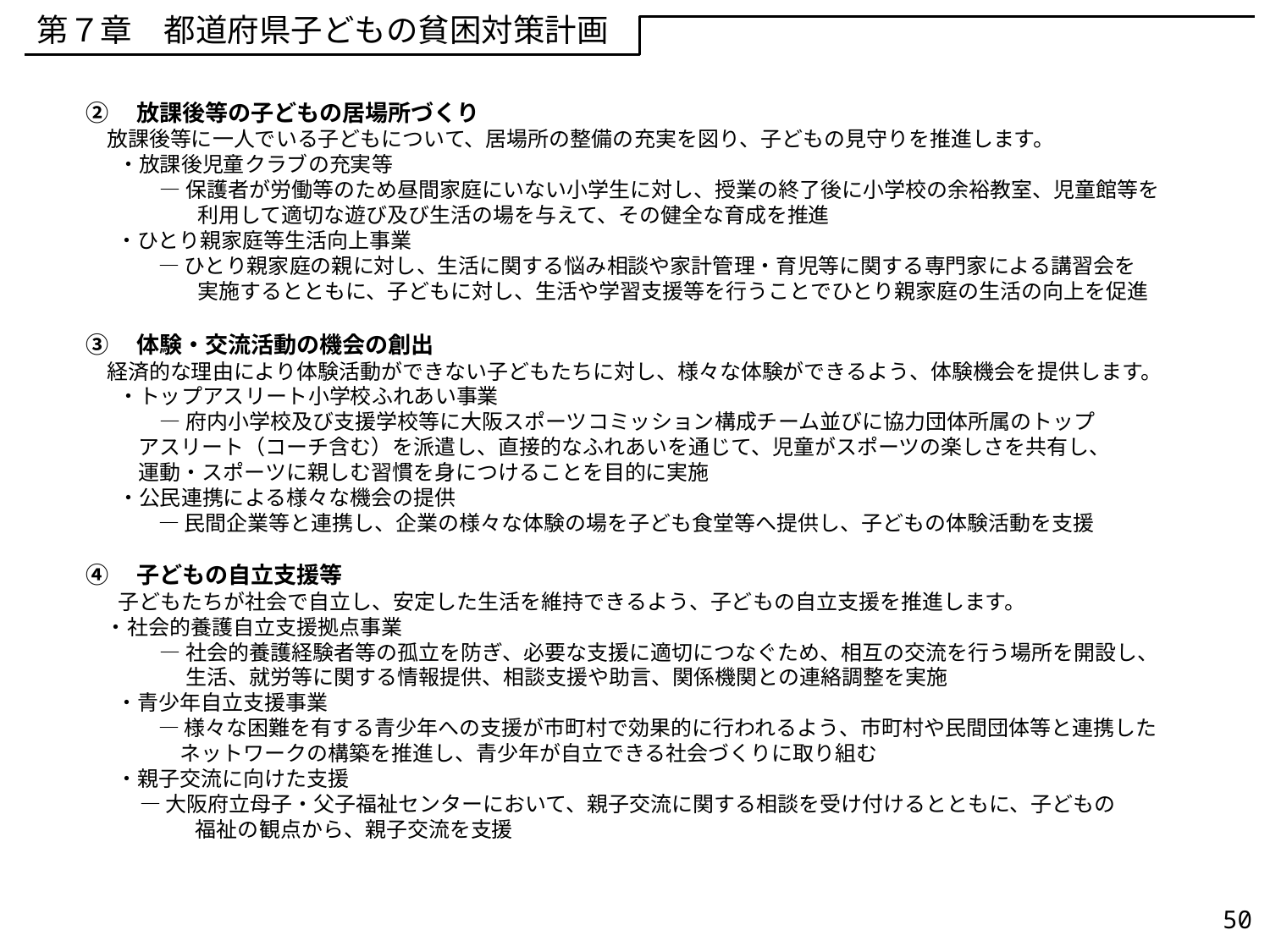

第７章　都道府県子どもの貧困対策計画
②　放課後等の子どもの居場所づくり
    放課後等に一人でいる子どもについて、居場所の整備の充実を図り、子どもの見守りを推進します。
  　・放課後児童クラブの充実等
　　　  ― 保護者が労働等のため昼間家庭にいない小学生に対し、授業の終了後に小学校の余裕教室、児童館等を
　　　　　 利用して適切な遊び及び生活の場を与えて、その健全な育成を推進
　  ・ひとり親家庭等生活向上事業
　　　  ― ひとり親家庭の親に対し、生活に関する悩み相談や家計管理・育児等に関する専門家による講習会を
　　　　　 実施するとともに、子どもに対し、生活や学習支援等を行うことでひとり親家庭の生活の向上を促進

③　体験・交流活動の機会の創出
    経済的な理由により体験活動ができない子どもたちに対し、様々な体験ができるよう、体験機会を提供します。
　  ・トップアスリート小学校ふれあい事業
　 　　 ― 府内小学校及び支援学校等に大阪スポーツコミッション構成チーム並びに協力団体所属のトップ
           アスリート（コーチ含む）を派遣し、直接的なふれあいを通じて、児童がスポーツの楽しさを共有し、
           運動・スポーツに親しむ習慣を身につけることを目的に実施
  　・公民連携による様々な機会の提供
　　　  ― 民間企業等と連携し、企業の様々な体験の場を子ども食堂等へ提供し、子どもの体験活動を支援

④　子どもの自立支援等
 　 子どもたちが社会で自立し、安定した生活を維持できるよう、子どもの自立支援を推進します。
    ・社会的養護自立支援拠点事業
　 　　 ― 社会的養護経験者等の孤立を防ぎ、必要な支援に適切につなぐため、相互の交流を行う場所を開設し、
　 　 　　 生活、就労等に関する情報提供、相談支援や助言、関係機関との連絡調整を実施
　  ・青少年自立支援事業
　  　　― 様々な困難を有する青少年への支援が市町村で効果的に行われるよう、市町村や民間団体等と連携した
　　 　　 ネットワークの構築を推進し、青少年が自立できる社会づくりに取り組む
　  ・親子交流に向けた支援
    　  ― 大阪府立母子・父子福祉センターにおいて、親子交流に関する相談を受け付けるとともに、子どもの
  福祉の観点から、親子交流を支援

50